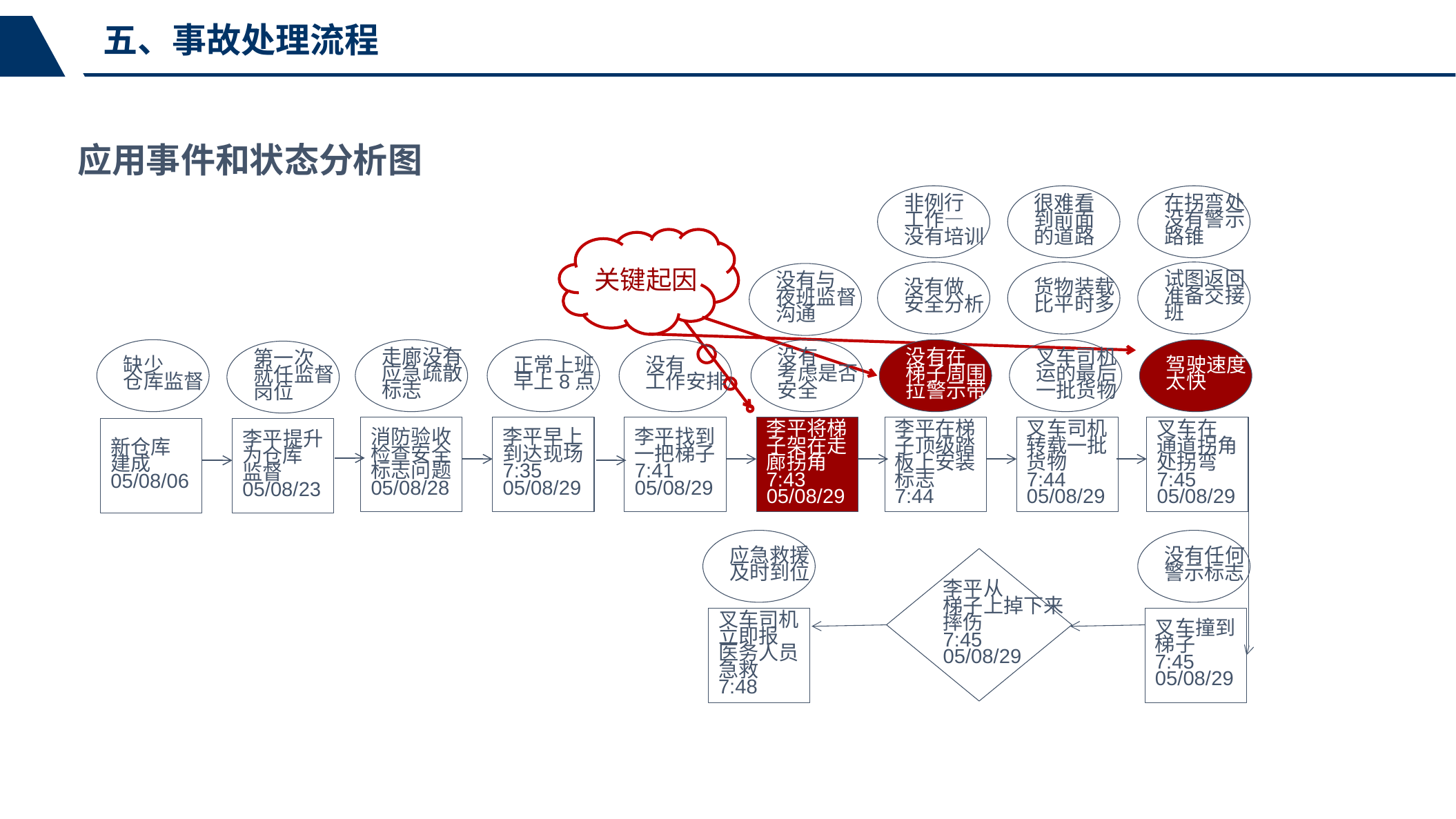

五、事故处理流程

应用事件和状态分析图
非例行
工作—
没有培训
很难看
到前面
的道路
在拐弯处
没有警示
路锥
没有做
安全分析
货物装载
比平时多
试图返回
准备交接
班
没有与
夜班监督
沟通
走廊没有
应急疏散
标志
正常上班
早上8点
没有
工作安排
没有
考虑是否
安全
没有在
梯子周围
拉警示带
叉车司机
运的最后
一批货物
驾驶速度
太快
缺少
仓库监督
第一次
就任监督
岗位
消防验收
检查安全
标志问题
05/08/28
李平早上
到达现场
7:35
05/08/29
李平找到
一把梯子
7:41
05/08/29
李平将梯
子架在走
廊拐角
7:43
05/08/29
李平在梯
子顶级踏
板上安装
标志
7:44
叉车司机
转载一批
货物
7:44
05/08/29
叉车在
通道拐角
处拐弯
7:45
05/08/29
新仓库
建成
05/08/06
李平提升
为仓库
监督
05/08/23
应急救援
及时到位
没有任何
警示标志
李平从
梯子上掉下来
摔伤
7:45
05/08/29
叉车司机
立即报
医务人员
急救
7:48
叉车撞到
梯子
7:45
05/08/29
关键起因